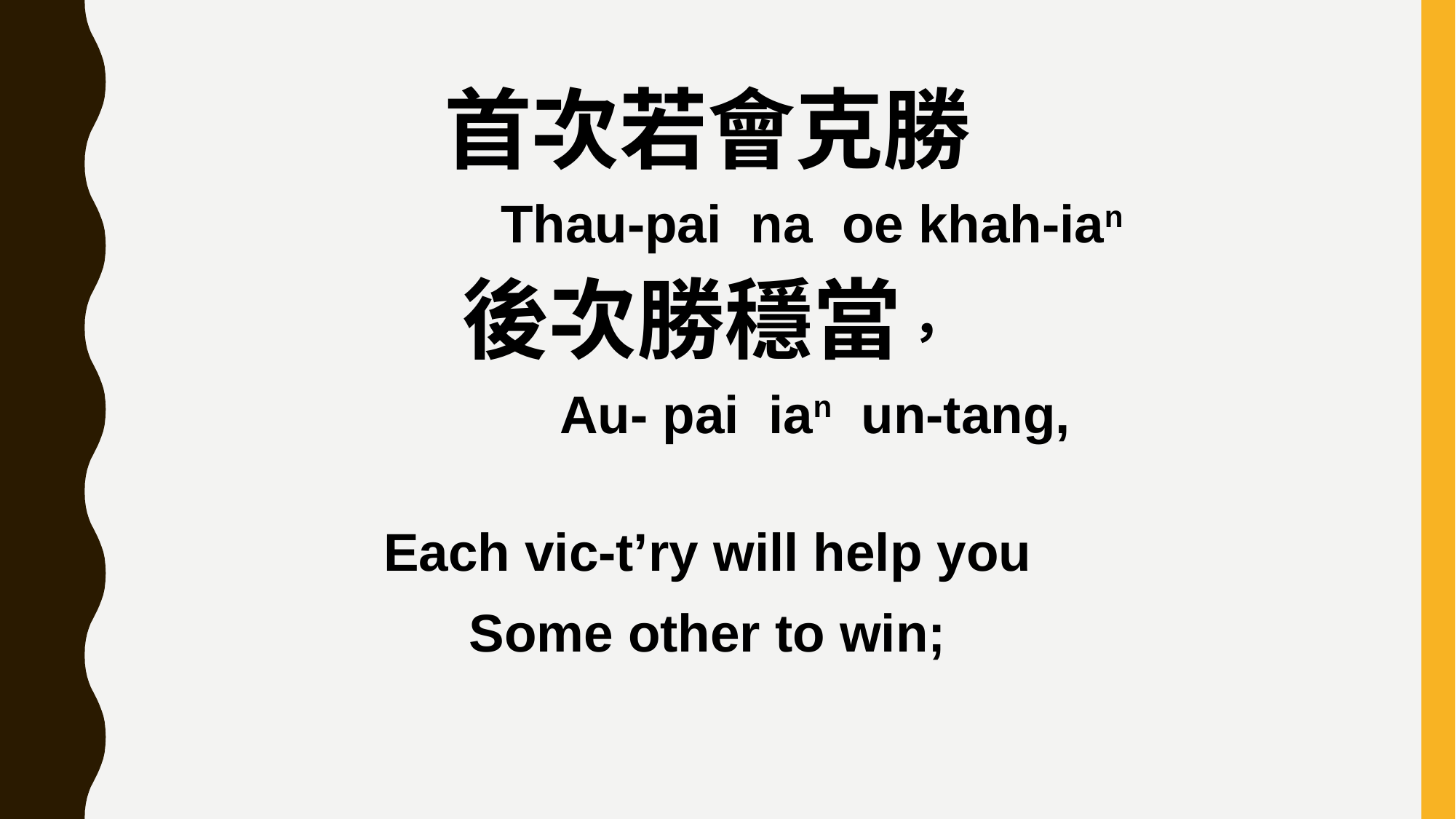

首次若會克勝
                       Thau-pai  na  oe khah-ian
後次勝穩當，
                           Au- pai  ian  un-tang,

Each vic-t’ry will help you
Some other to win;